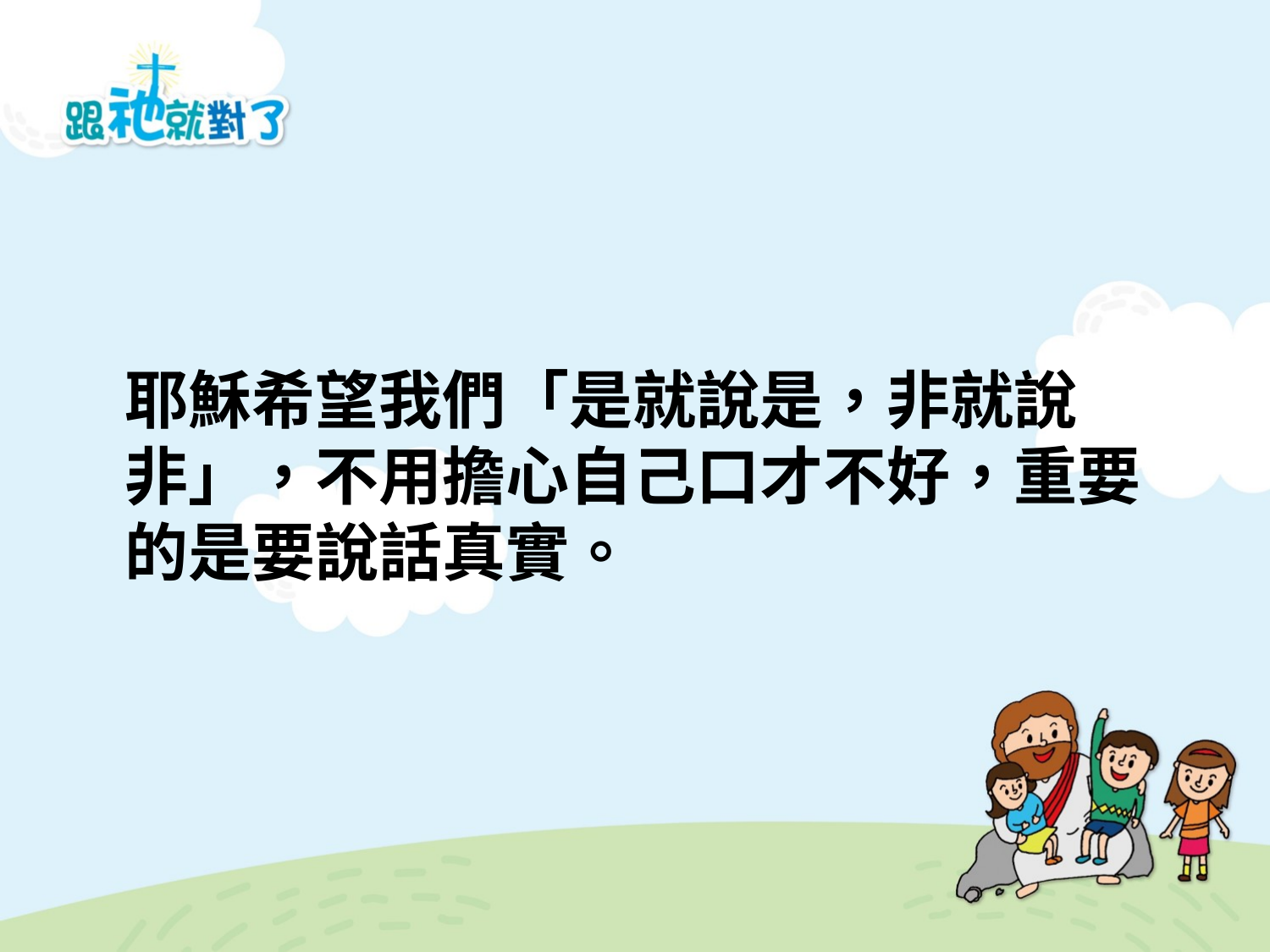

耶穌希望我們「是就說是，非就說非」，不用擔心自己口才不好，重要的是要說話真實。